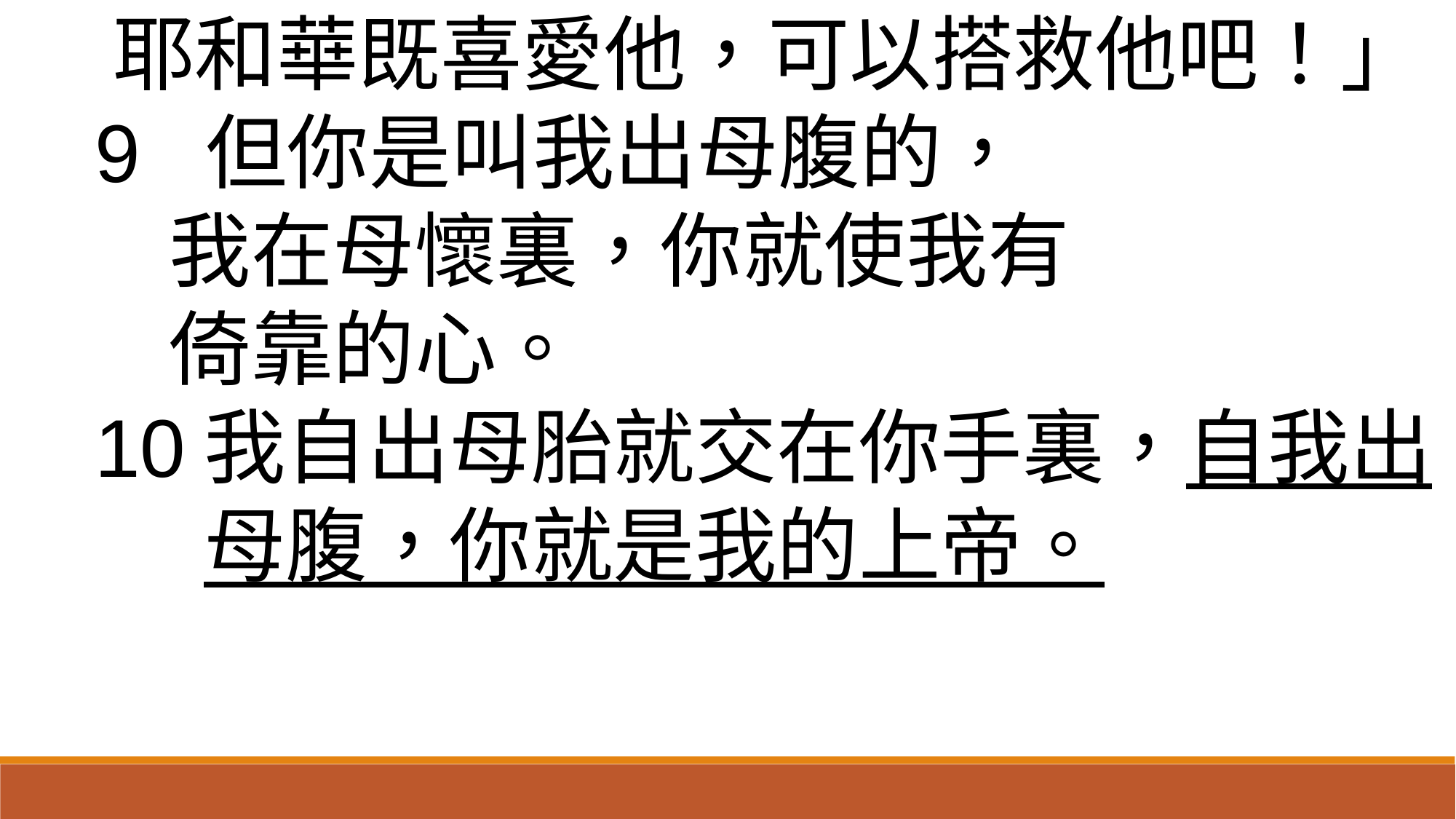

耶和華既喜愛他，可以搭救他吧！」
9  但你是叫我出母腹的，
  我在母懷裏，你就使我有
  倚靠的心。
我自出母胎就交在你手裏，自我出母腹，你就是我的上帝。